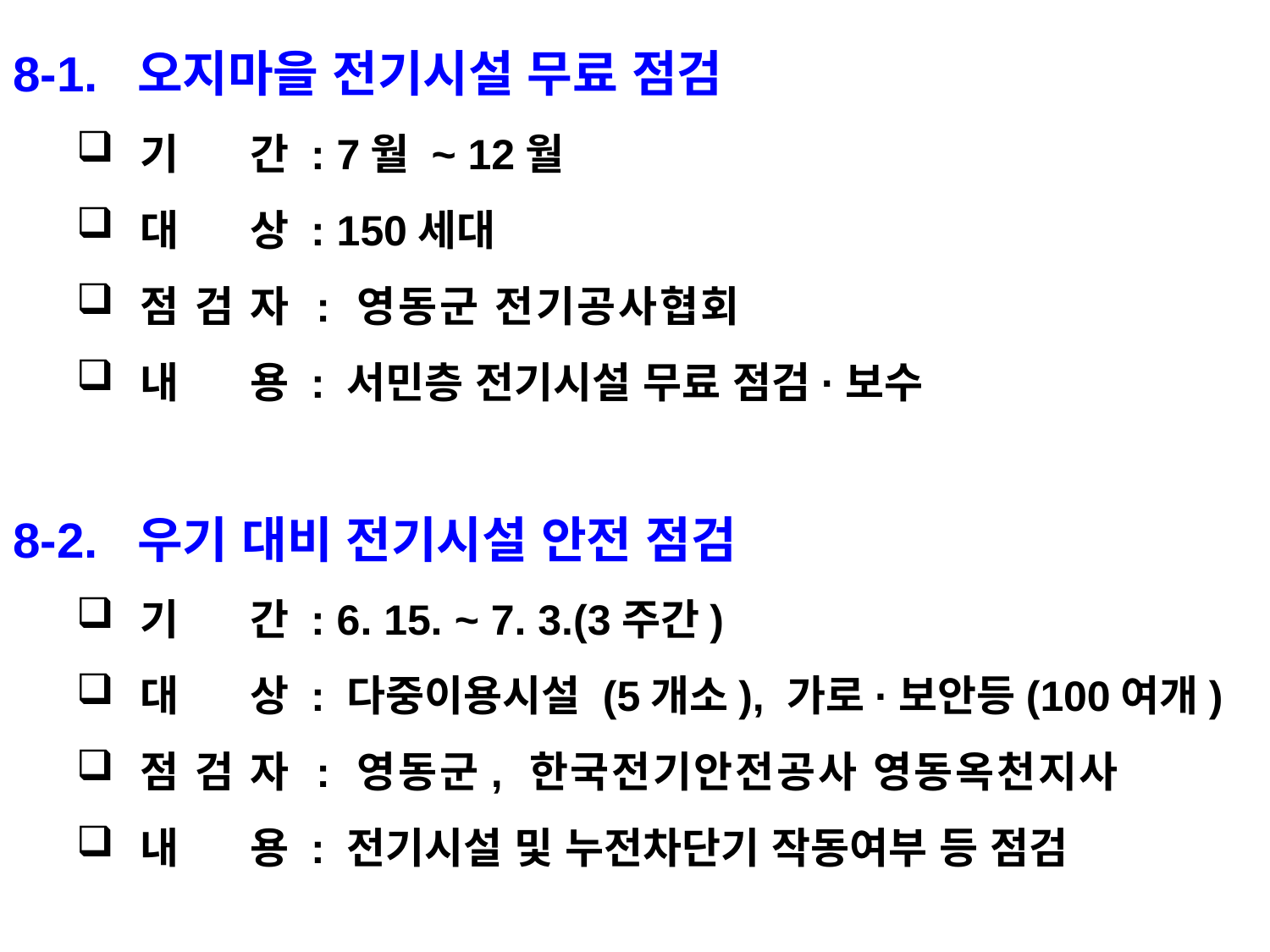

8-1.  오지마을 전기시설 무료 점검
기      간 : 7월 ~ 12월
대      상 : 150세대
점 검 자 : 영동군 전기공사협회
내      용 : 서민층 전기시설 무료 점검·보수

8-2.  우기 대비 전기시설 안전 점검
기      간 : 6. 15. ~ 7. 3.(3주간)
대      상 : 다중이용시설 (5개소), 가로·보안등(100여개)
점 검 자 : 영동군, 한국전기안전공사 영동옥천지사
내      용 : 전기시설 및 누전차단기 작동여부 등 점검